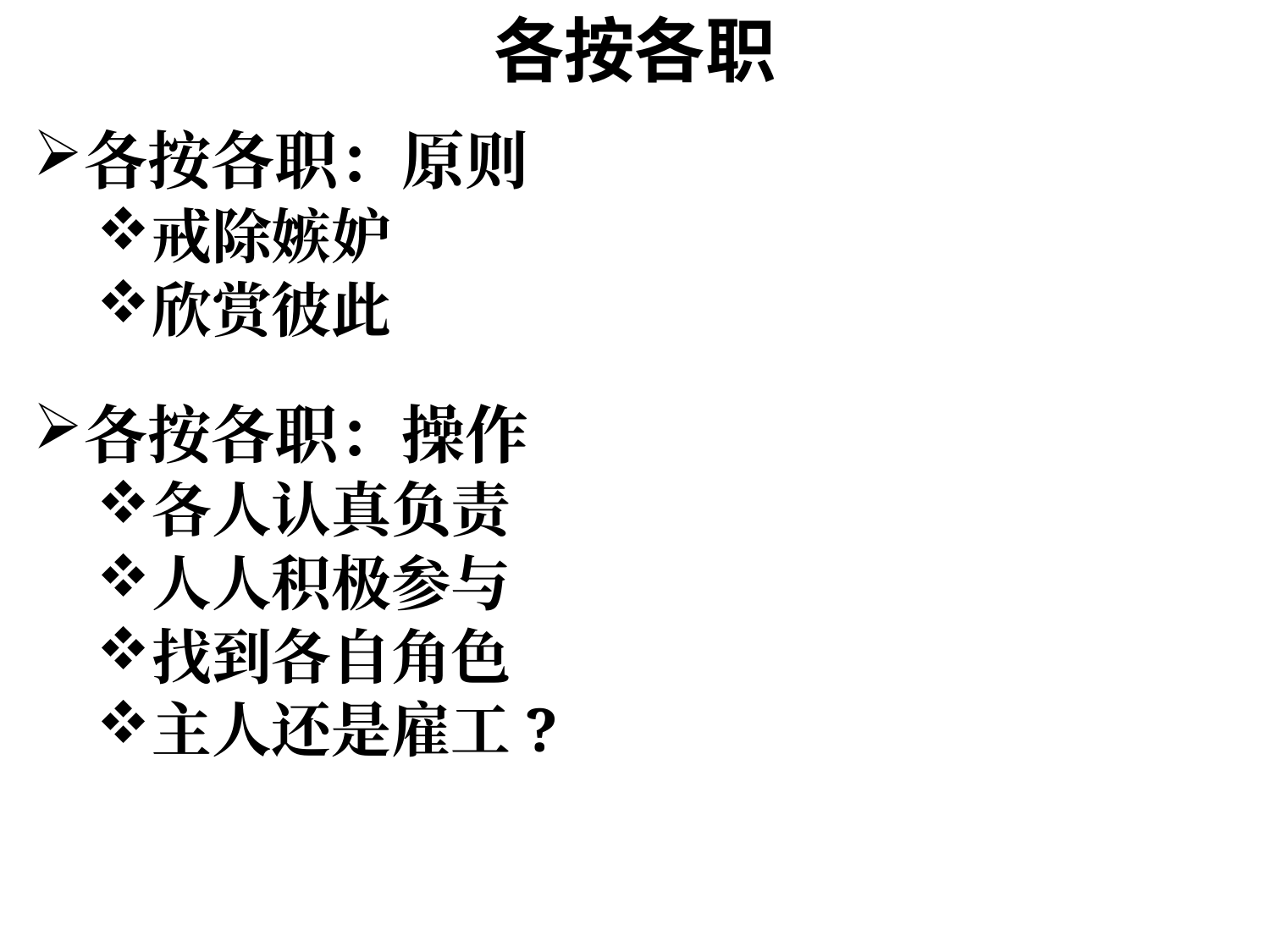

# 各按各职
各按各职：原则
戒除嫉妒
欣赏彼此

各按各职：操作
各人认真负责
人人积极参与
找到各自角色
主人还是雇工?